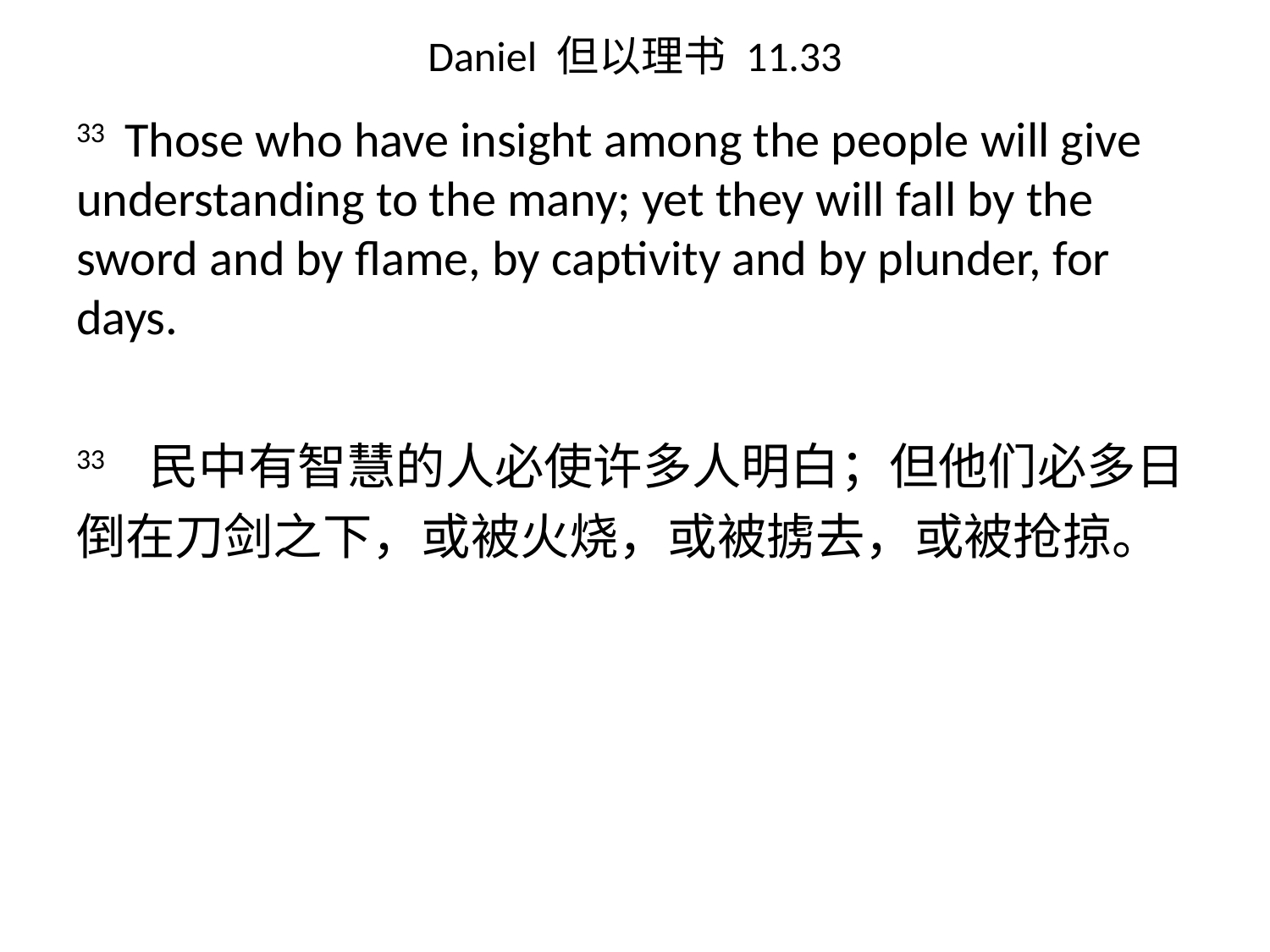

# Daniel 但以理书 11.33
33   Those who have insight among the people will give understanding to the many; yet they will fall by the sword and by flame, by captivity and by plunder, for days.

33     民中有智慧的人必使许多人明白；但他们必多日倒在刀剑之下，或被火烧，或被掳去，或被抢掠。